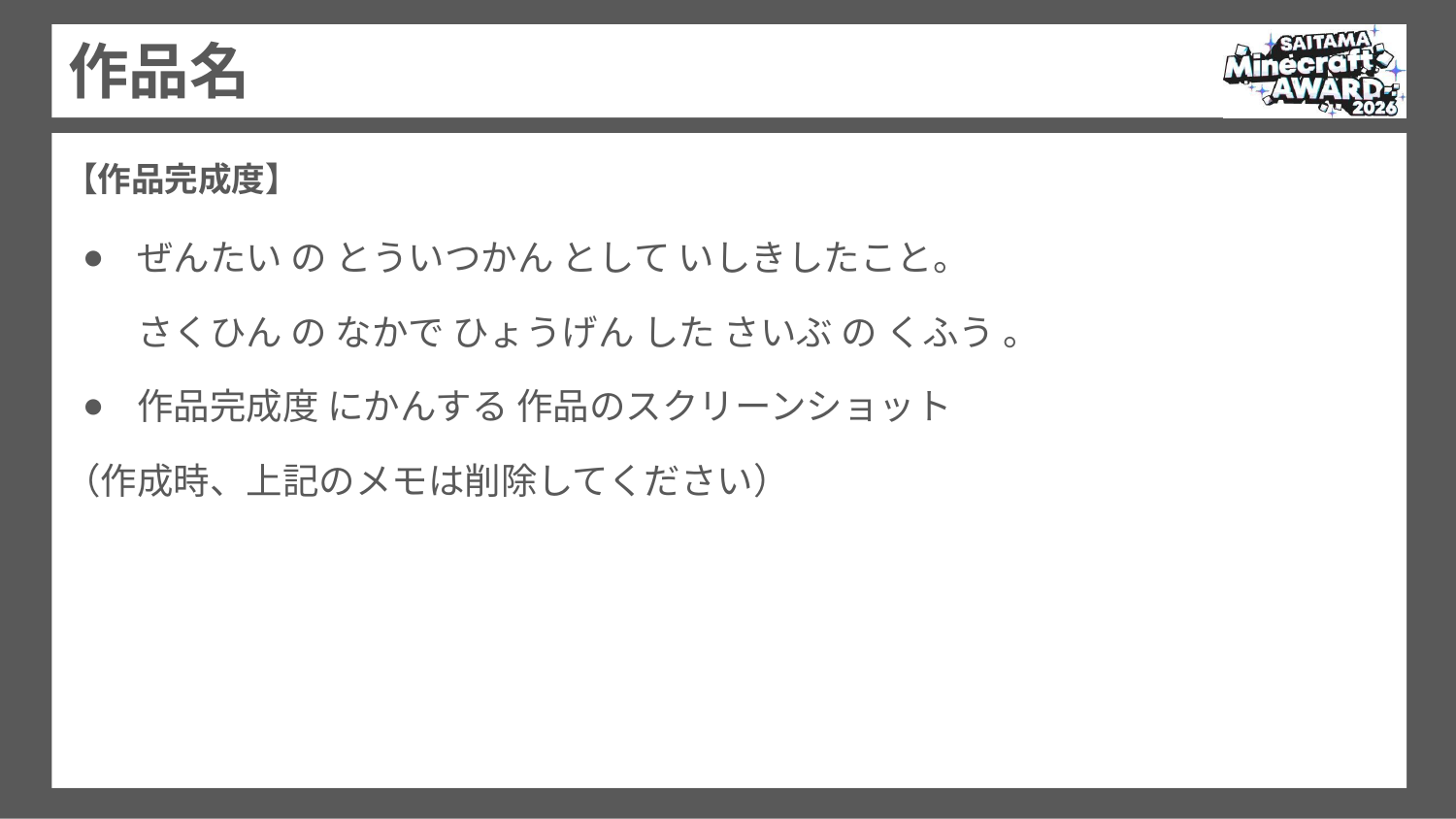

作品名
【作品完成度】
ぜんたい の とういつかん として いしきしたこと。
さくひん の なかで ひょうげん した さいぶ の くふう 。
作品完成度 にかんする 作品のスクリーンショット
（作成時、上記のメモは削除してください）